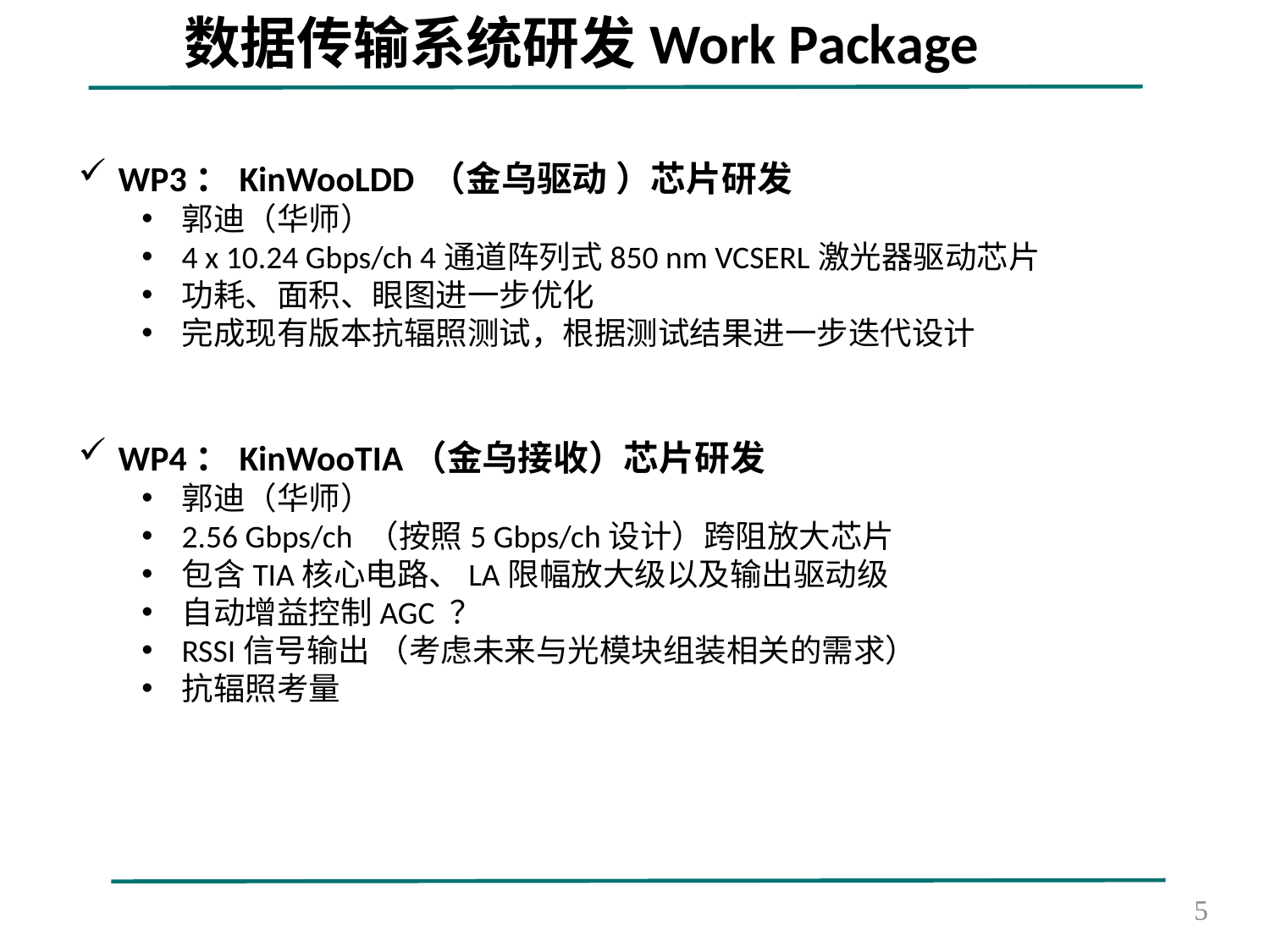

数据传输系统研发Work Package

WP3：KinWooLDD （金乌驱动 ）芯片研发
郭迪（华师）
4 x 10.24 Gbps/ch 4通道阵列式850 nm VCSERL激光器驱动芯片
功耗、面积、眼图进一步优化
完成现有版本抗辐照测试，根据测试结果进一步迭代设计

WP4：KinWooTIA（金乌接收）芯片研发
郭迪（华师）
2.56 Gbps/ch （按照5 Gbps/ch设计）跨阻放大芯片
包含TIA核心电路、LA限幅放大级以及输出驱动级
自动增益控制AGC ？
RSSI信号输出 （考虑未来与光模块组装相关的需求）
抗辐照考量

5